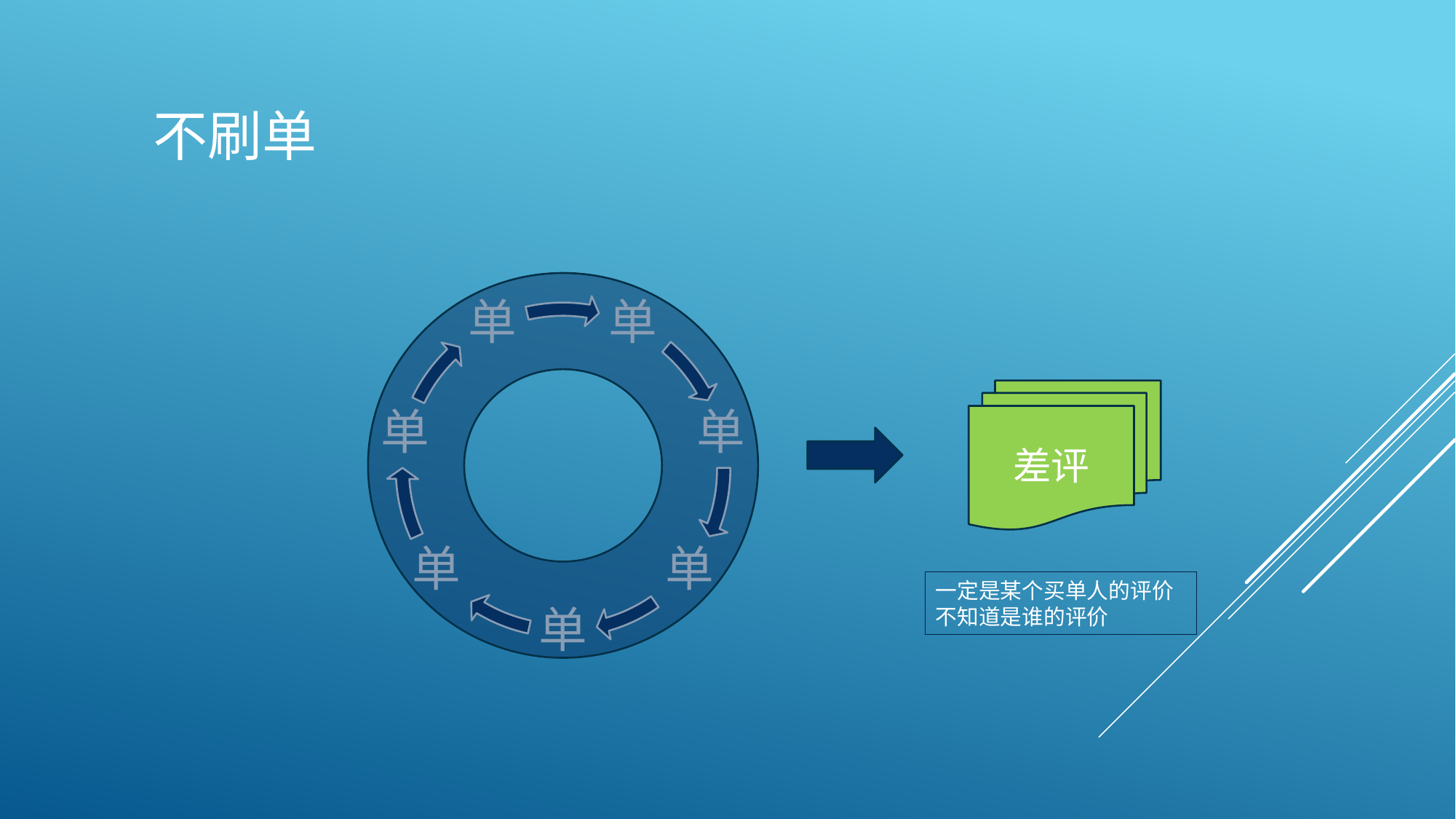

# 不刷单

单
单
单
单
单
单
单
差评

一定是某个买单人的评价
不知道是谁的评价